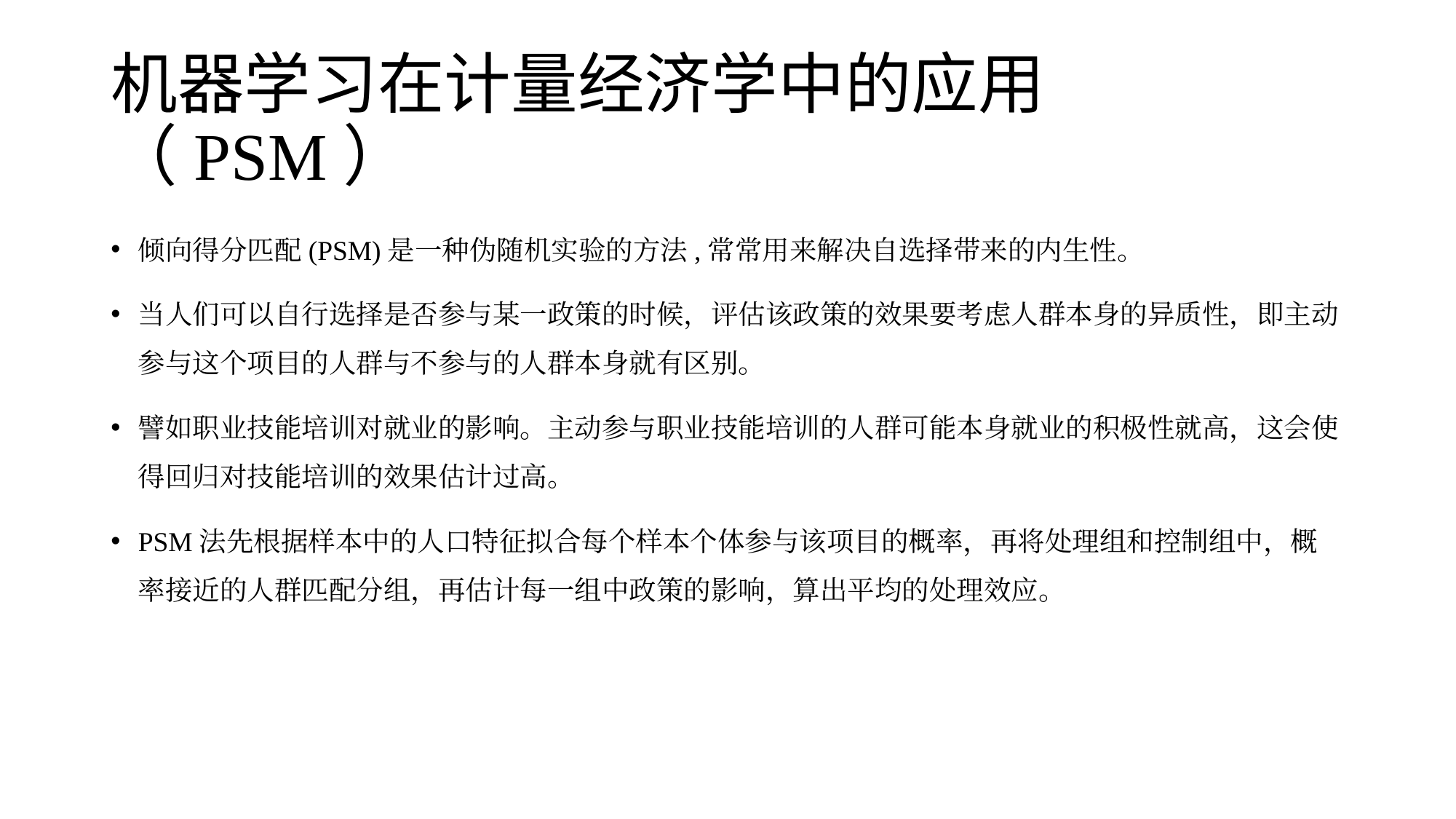

# 机器学习在计量经济学中的应用（PSM）
倾向得分匹配(PSM)是一种伪随机实验的方法,常常用来解决自选择带来的内生性。
当人们可以自行选择是否参与某一政策的时候，评估该政策的效果要考虑人群本身的异质性，即主动参与这个项目的人群与不参与的人群本身就有区别。
譬如职业技能培训对就业的影响。主动参与职业技能培训的人群可能本身就业的积极性就高，这会使得回归对技能培训的效果估计过高。
PSM法先根据样本中的人口特征拟合每个样本个体参与该项目的概率，再将处理组和控制组中，概率接近的人群匹配分组，再估计每一组中政策的影响，算出平均的处理效应。